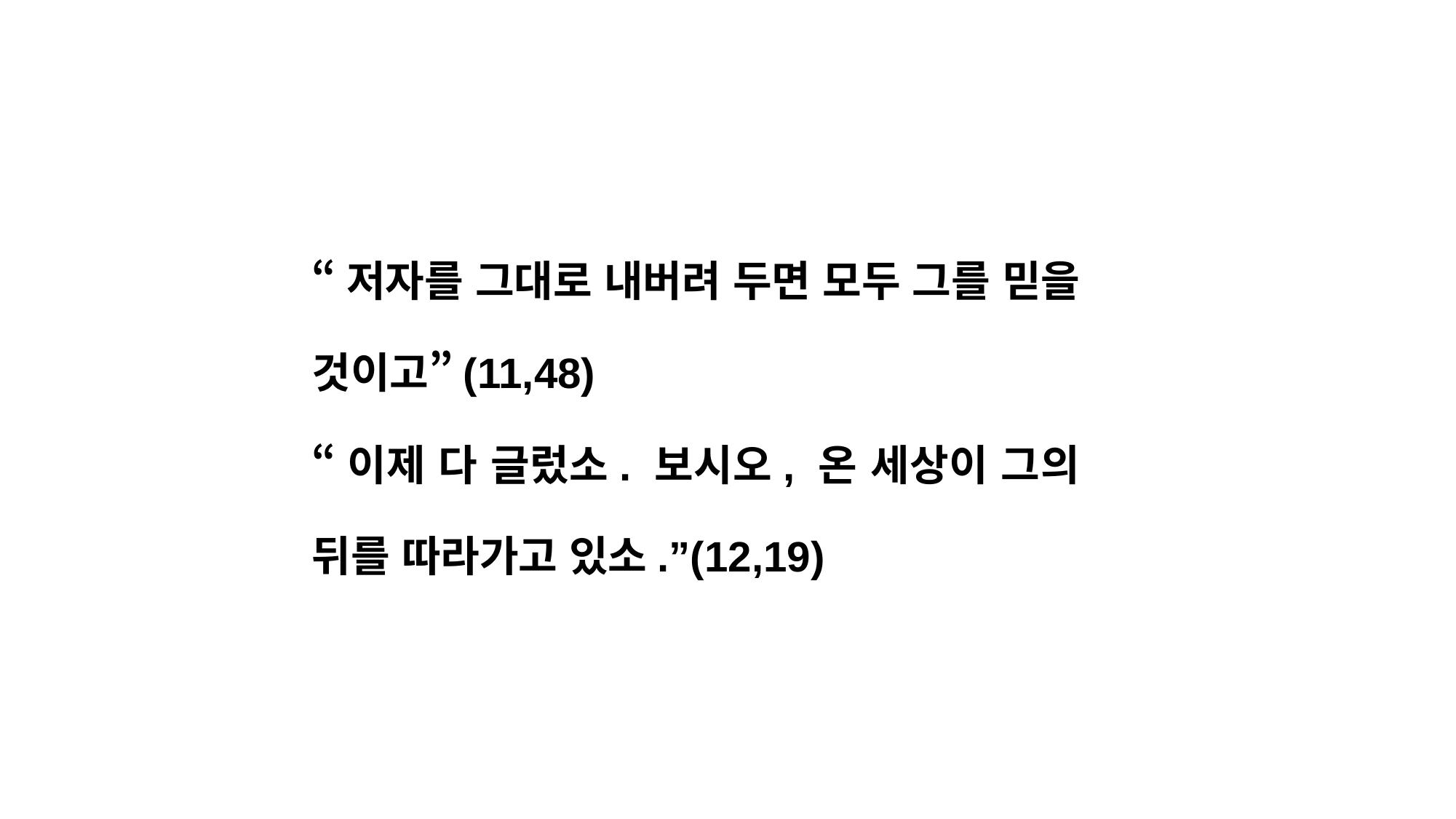

“저자를 그대로 내버려 두면 모두 그를 믿을 것이고”(11,48)
“이제 다 글렀소. 보시오, 온 세상이 그의 뒤를 따라가고 있소.”(12,19)